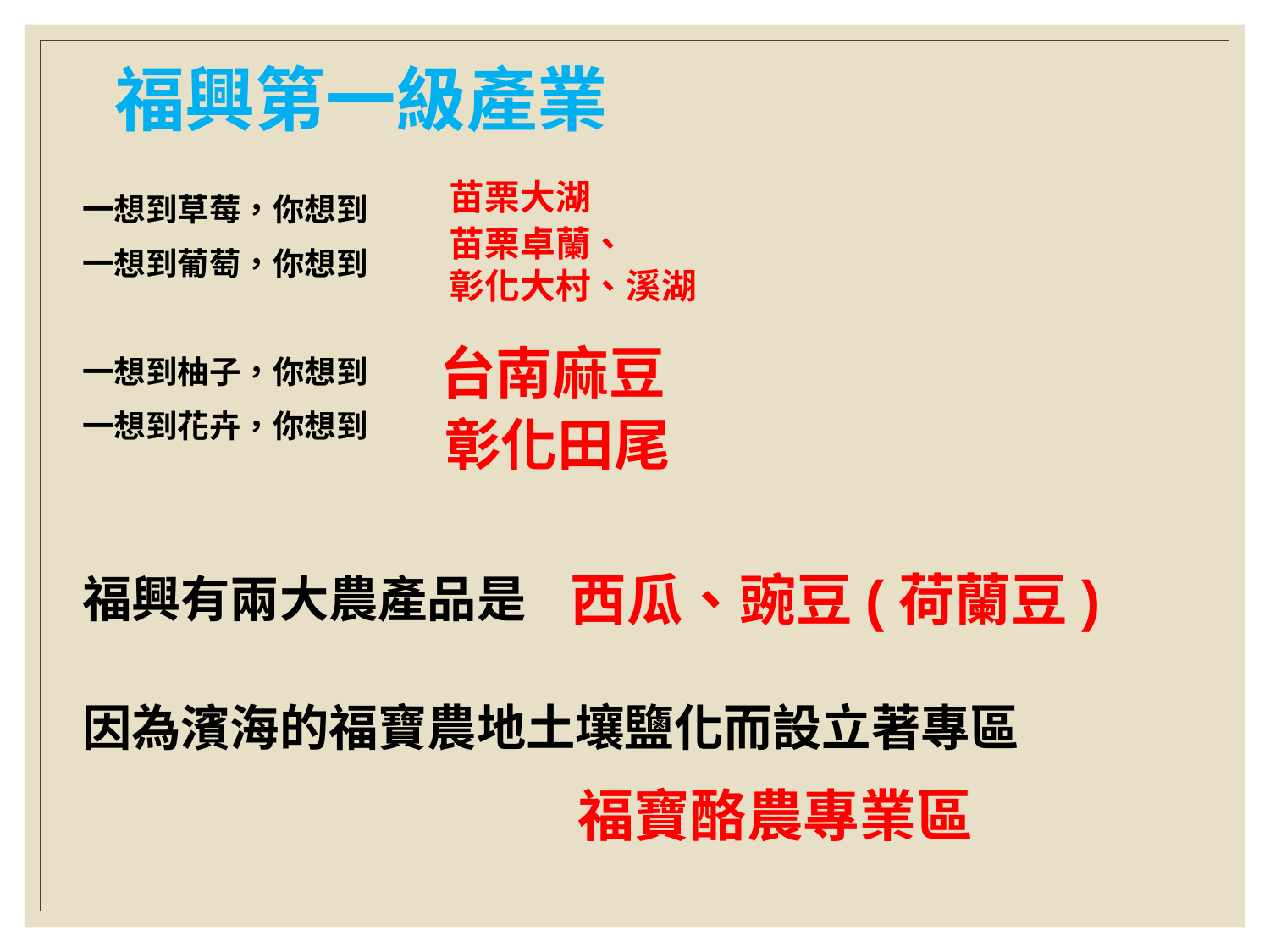

# 福興第一級產業
苗栗大湖
一想到草莓，你想到
一想到葡萄，你想到

一想到柚子，你想到
一想到花卉，你想到

福興有兩大農產品是

因為濱海的福寶農地土壤鹽化而設立著專區

苗栗卓蘭、
彰化大村、溪湖
台南麻豆
彰化田尾
西瓜、豌豆(荷蘭豆)
福寶酪農專業區